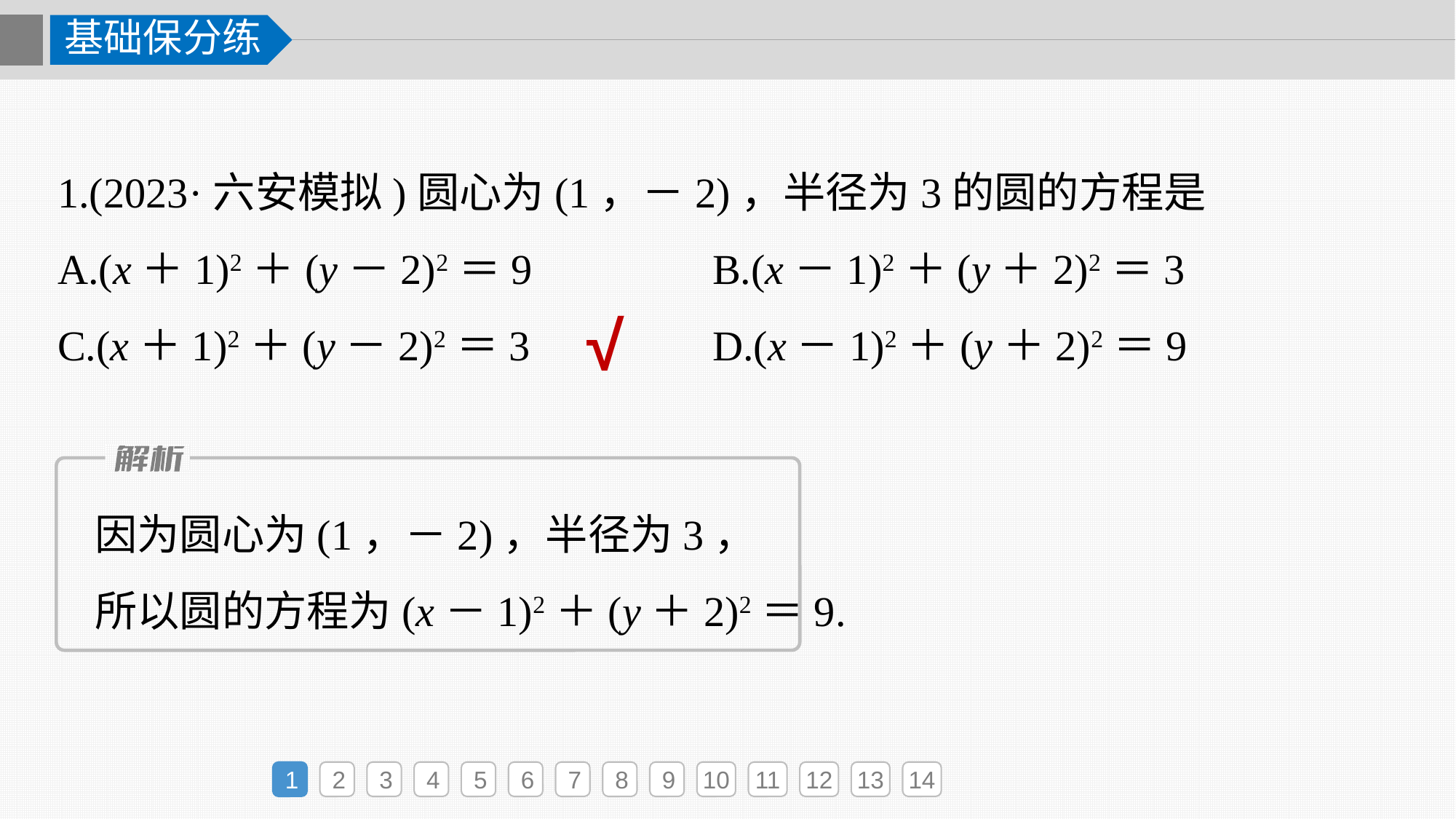

基础保分练

1.(2023·六安模拟)圆心为(1，－2)，半径为3的圆的方程是
A.(x＋1)2＋(y－2)2＝9  		B.(x－1)2＋(y＋2)2＝3
C.(x＋1)2＋(y－2)2＝3  		D.(x－1)2＋(y＋2)2＝9
√

因为圆心为(1，－2)，半径为3，
所以圆的方程为(x－1)2＋(y＋2)2＝9.
1
2
3
4
5
6
7
8
9
10
11
12
13
14